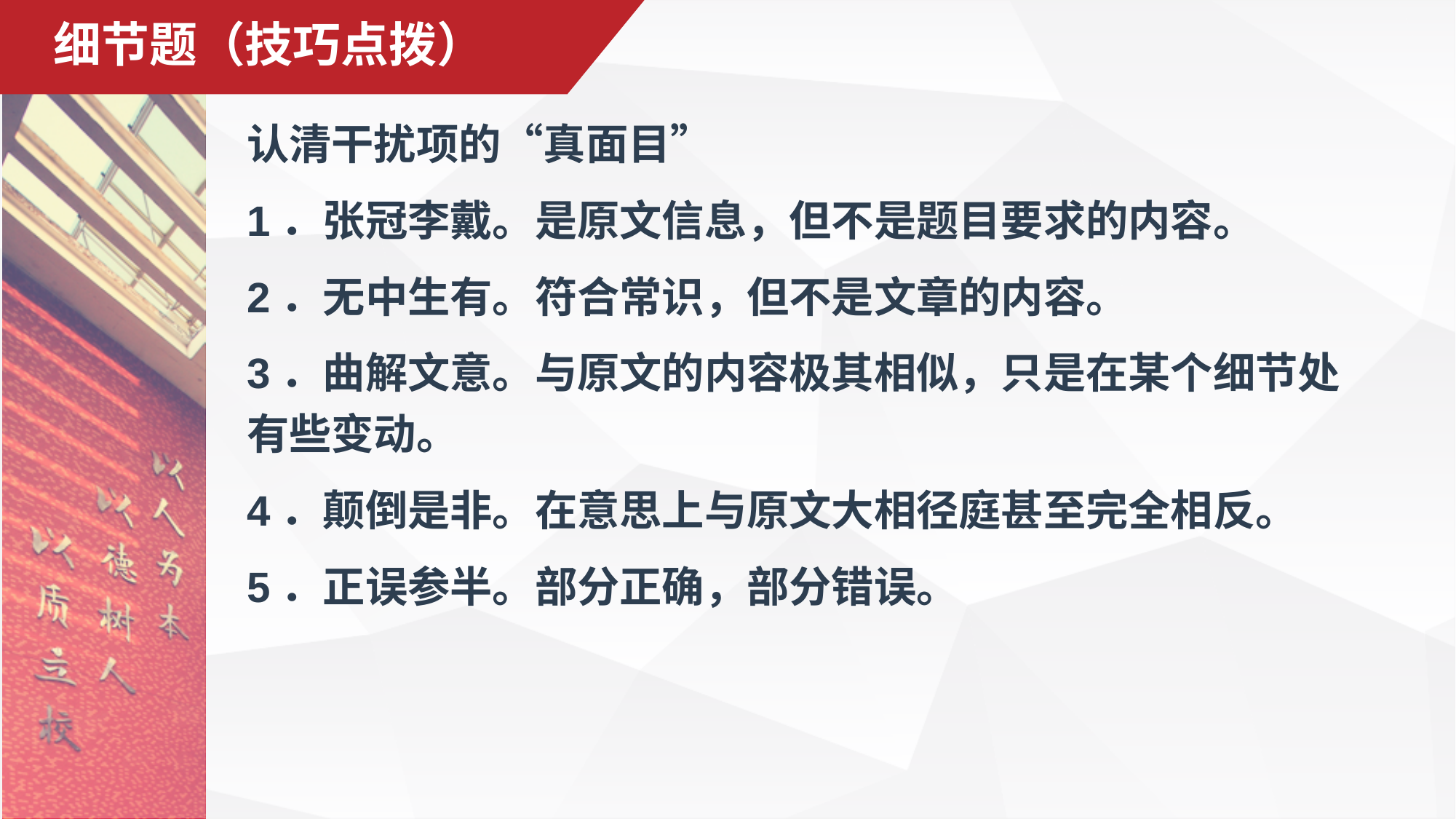

# 细节题（技巧点拨）
认清干扰项的“真面目”
1．张冠李戴。是原文信息，但不是题目要求的内容。
2．无中生有。符合常识，但不是文章的内容。
3．曲解文意。与原文的内容极其相似，只是在某个细节处有些变动。
4．颠倒是非。在意思上与原文大相径庭甚至完全相反。
5．正误参半。部分正确，部分错误。